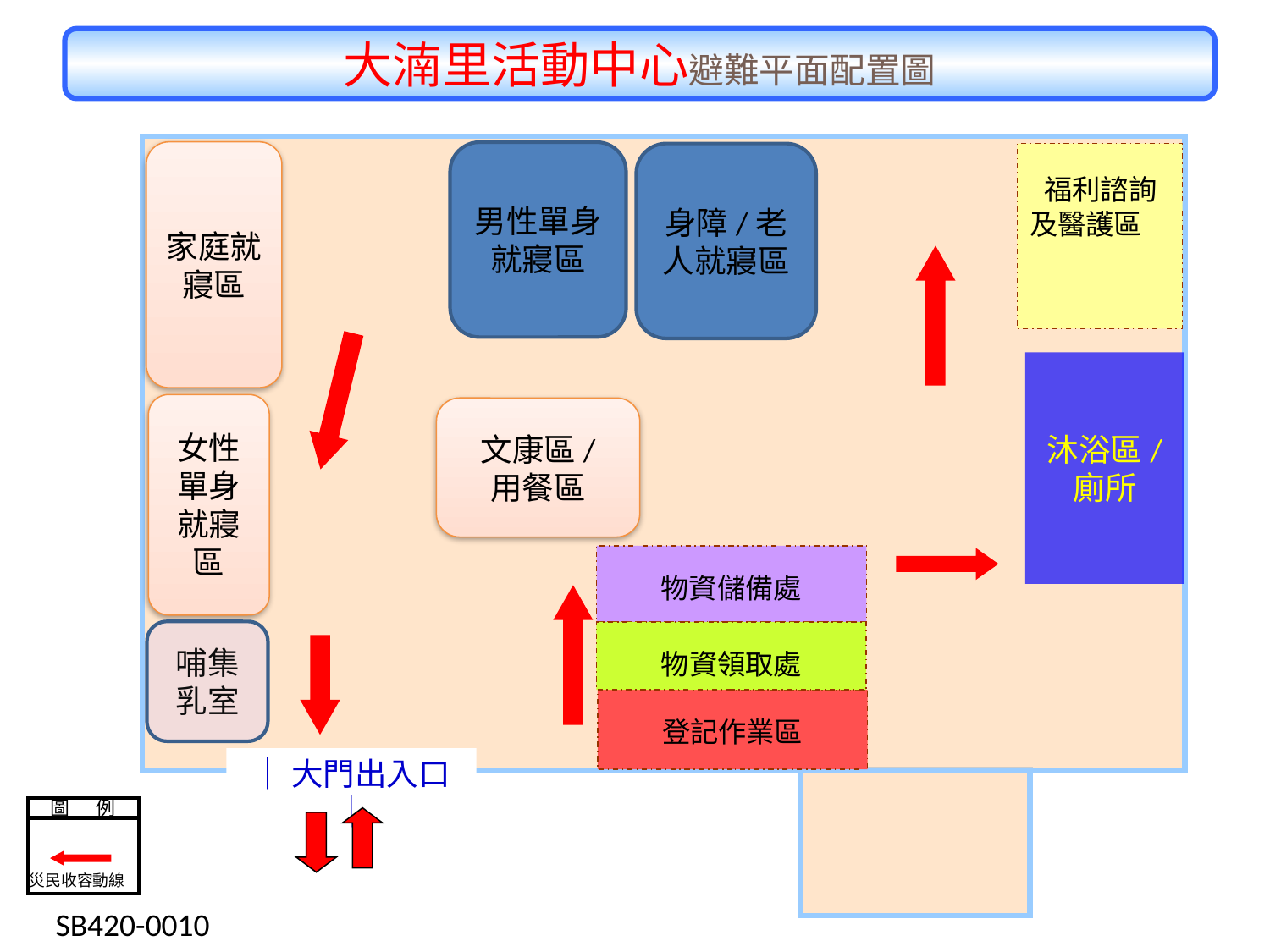

大湳里活動中心避難平面配置圖

家庭就寢區
男性單身就寢區
身障/老人就寢區
 福利諮詢及醫護區

沐浴區/
廁所

女性單身
就寢區
文康區/
用餐區
物資儲備處

哺集乳室
物資領取處

登記作業區
│大門出入口│

圖      例

災民收容動線

 SB420-0010